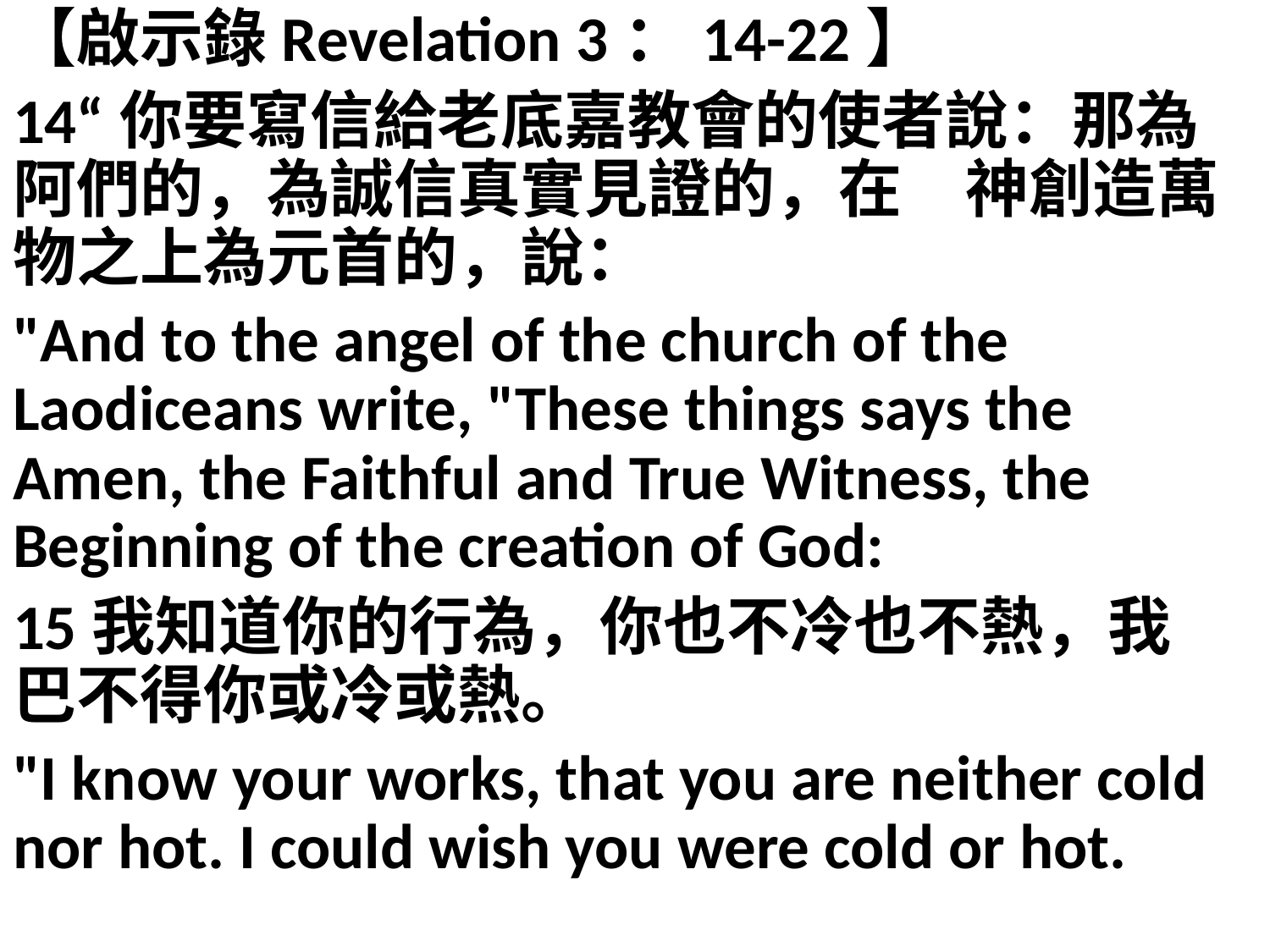

【啟示錄Revelation 3：14-22】
14“你要寫信給老底嘉教會的使者說：那為阿們的，為誠信真實見證的，在　神創造萬物之上為元首的，說：
"And to the angel of the church of the Laodiceans write, "These things says the Amen, the Faithful and True Witness, the Beginning of the creation of God:
15我知道你的行為，你也不冷也不熱，我巴不得你或冷或熱。
"I know your works, that you are neither cold nor hot. I could wish you were cold or hot.